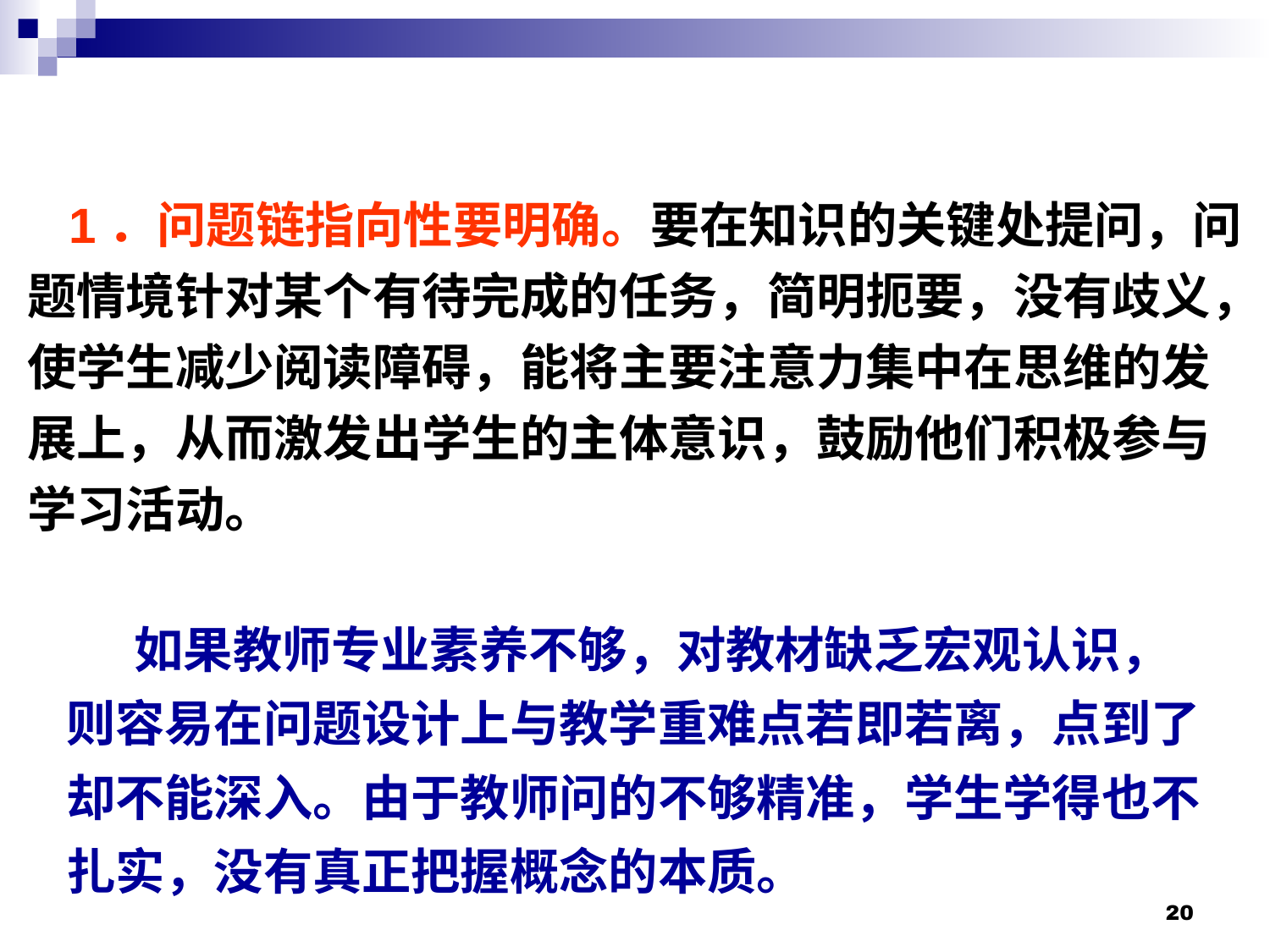

1．问题链指向性要明确。要在知识的关键处提问，问题情境针对某个有待完成的任务，简明扼要，没有歧义，使学生减少阅读障碍，能将主要注意力集中在思维的发展上，从而激发出学生的主体意识，鼓励他们积极参与学习活动。
     如果教师专业素养不够，对教材缺乏宏观认识，则容易在问题设计上与教学重难点若即若离，点到了却不能深入。由于教师问的不够精准，学生学得也不扎实，没有真正把握概念的本质。
20